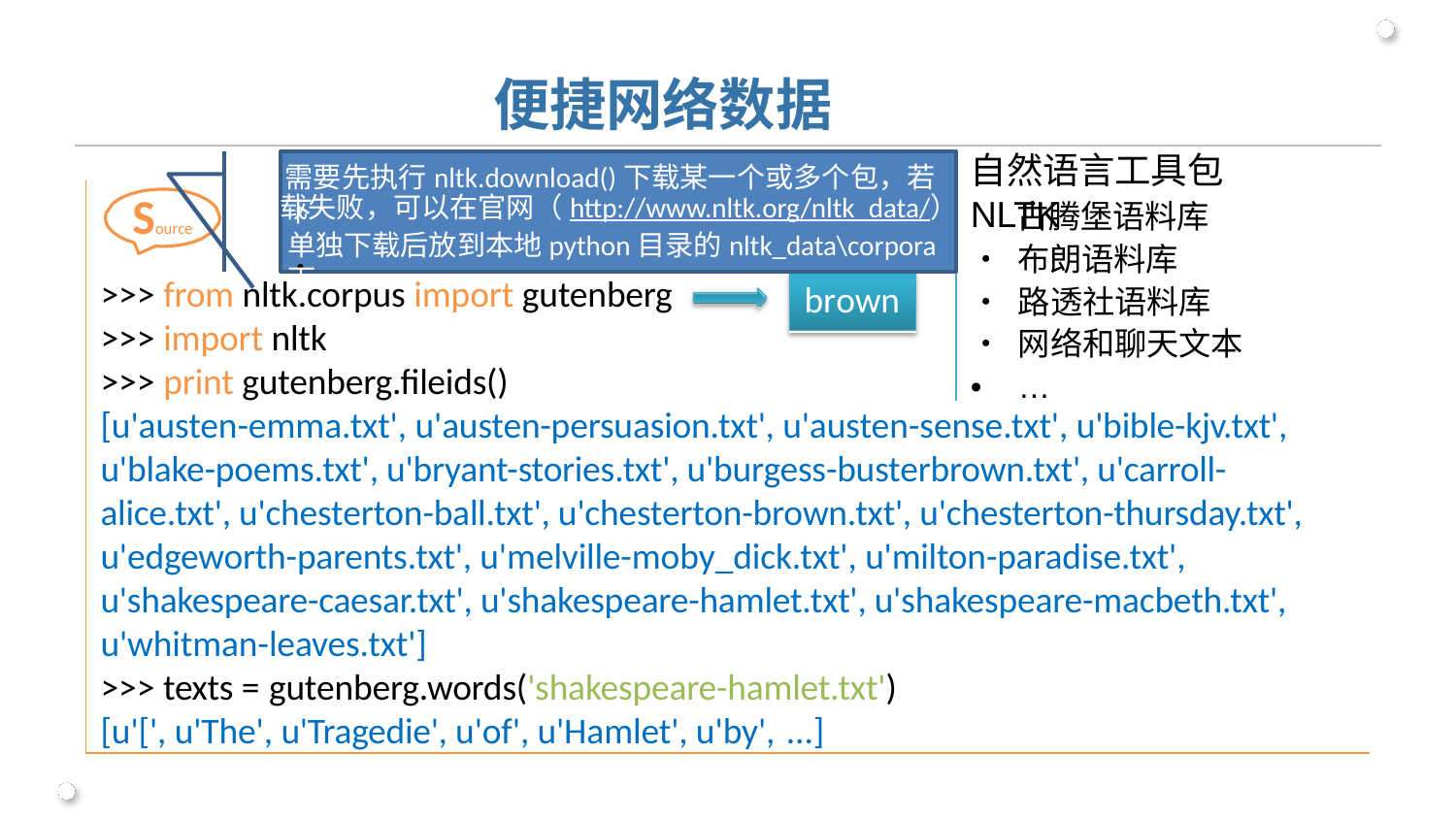

# 便捷网络数据
自然语言工具包NLTK

需要先执行nltk.download()下载某一个或多个包，若下

Source

载失败，可以在官网（http://www.nltk.org/nltk_data/） •
古腾堡语料库
•	布朗语料库
•	路透社语料库
•	网络和聊天文本
•	…
单独下载后放到本地python目录的nltk_data\corpora下

>>> from nltk.corpus import gutenberg
>>> import nltk

brown

>>> print gutenberg.fileids()
[u'austen-emma.txt', u'austen-persuasion.txt', u'austen-sense.txt', u'bible-kjv.txt',  u'blake-poems.txt', u'bryant-stories.txt', u'burgess-busterbrown.txt', u'carroll-  alice.txt', u'chesterton-ball.txt', u'chesterton-brown.txt', u'chesterton-thursday.txt',  u'edgeworth-parents.txt', u'melville-moby_dick.txt', u'milton-paradise.txt',  u'shakespeare-caesar.txt', u'shakespeare-hamlet.txt', u'shakespeare-macbeth.txt',  u'whitman-leaves.txt']
>>> texts = gutenberg.words('shakespeare-hamlet.txt')
[u'[', u'The', u'Tragedie', u'of', u'Hamlet', u'by', ...]